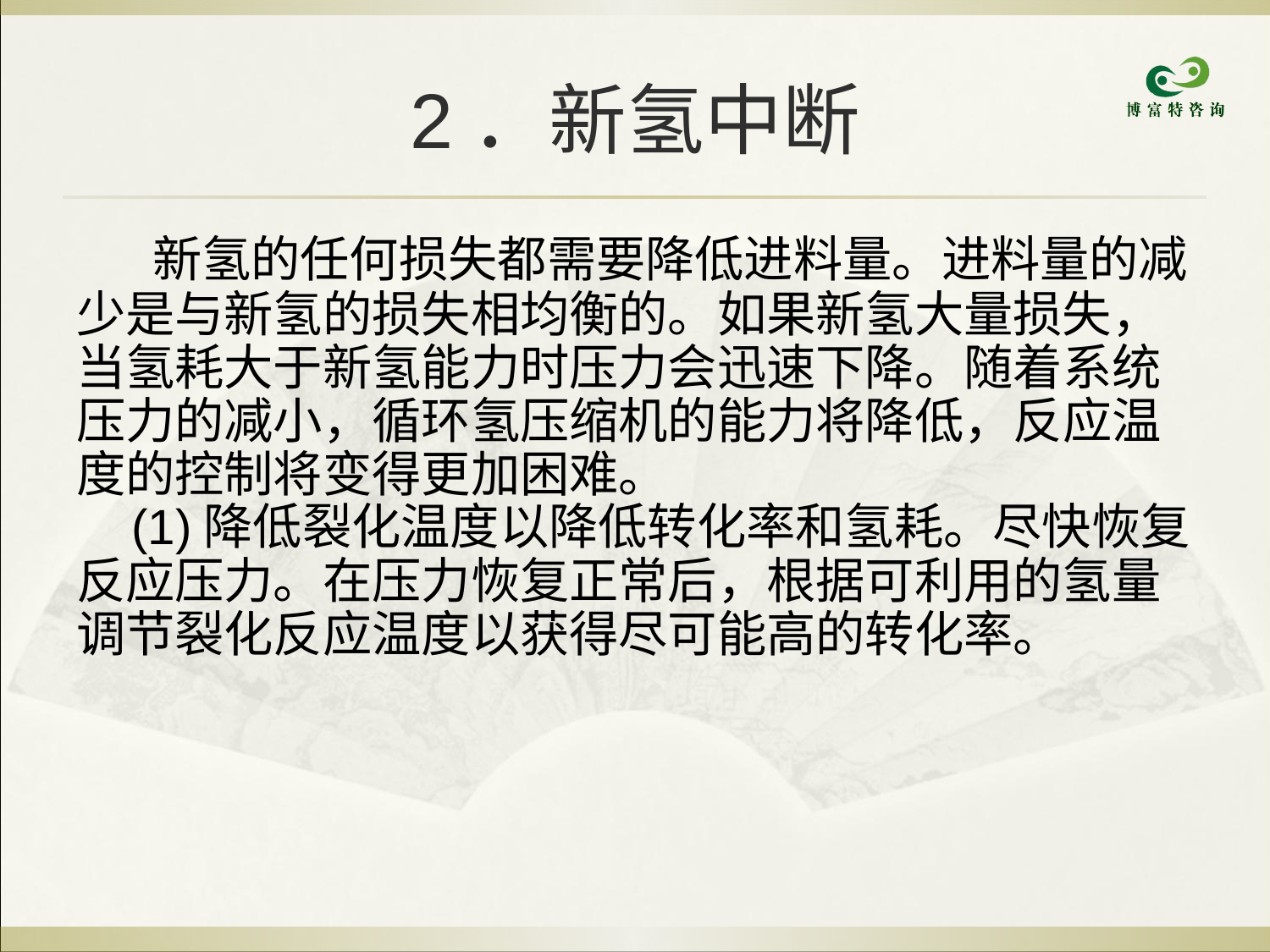

2．新氢中断
    新氢的任何损失都需要降低进料量。进料量的减少是与新氢的损失相均衡的。如果新氢大量损失，当氢耗大于新氢能力时压力会迅速下降。随着系统压力的减小，循环氢压缩机的能力将降低，反应温度的控制将变得更加困难。
    (1)降低裂化温度以降低转化率和氢耗。尽快恢复反应压力。在压力恢复正常后，根据可利用的氢量调节裂化反应温度以获得尽可能高的转化率。